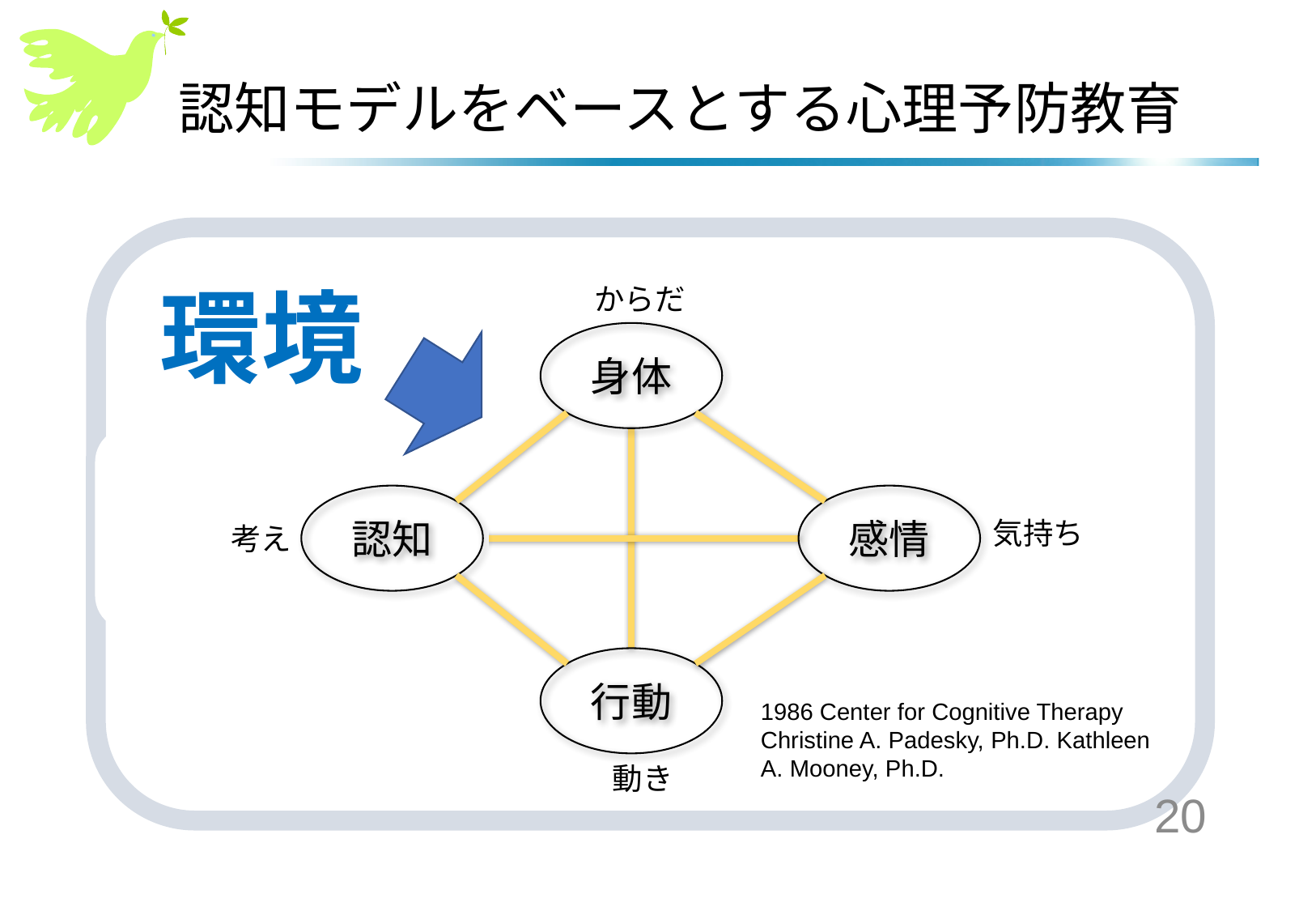

# 認知モデルをベースとする心理予防教育

環境
からだ

身体

認知
感情
気持ち
考え

行動
1986 Center for Cognitive Therapy　Christine A. Padesky, Ph.D. Kathleen A. Mooney, Ph.D.
動き
20